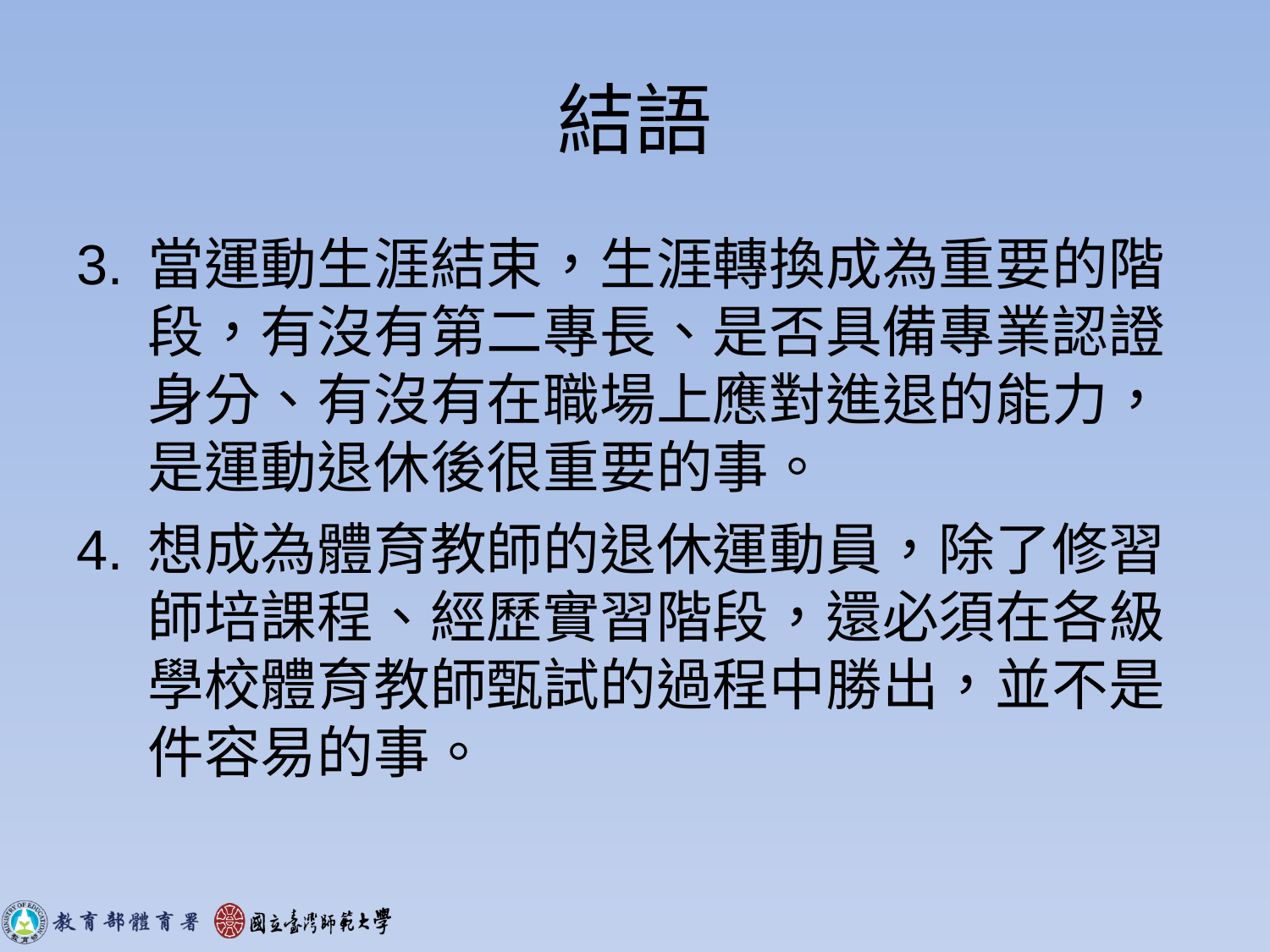

# 結語
當運動生涯結束，生涯轉換成為重要的階段，有沒有第二專長、是否具備專業認證身分、有沒有在職場上應對進退的能力，是運動退休後很重要的事。
想成為體育教師的退休運動員，除了修習師培課程、經歷實習階段，還必須在各級學校體育教師甄試的過程中勝出，並不是件容易的事。